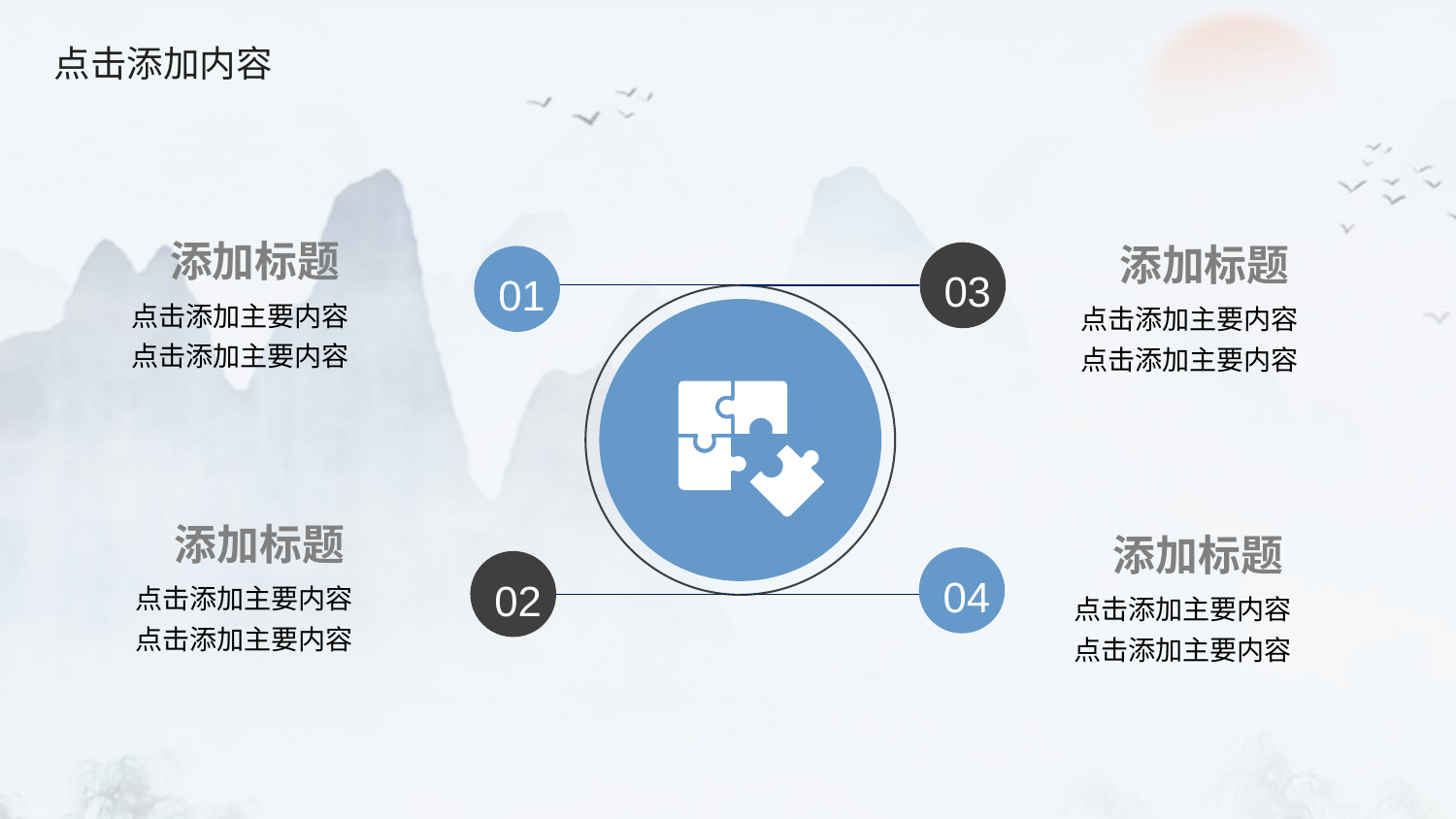

添加标题
添加标题

03

01

点击添加主要内容
点击添加主要内容

点击添加主要内容
点击添加主要内容

添加标题
添加标题

04

02
点击添加主要内容
点击添加主要内容
点击添加主要内容
点击添加主要内容